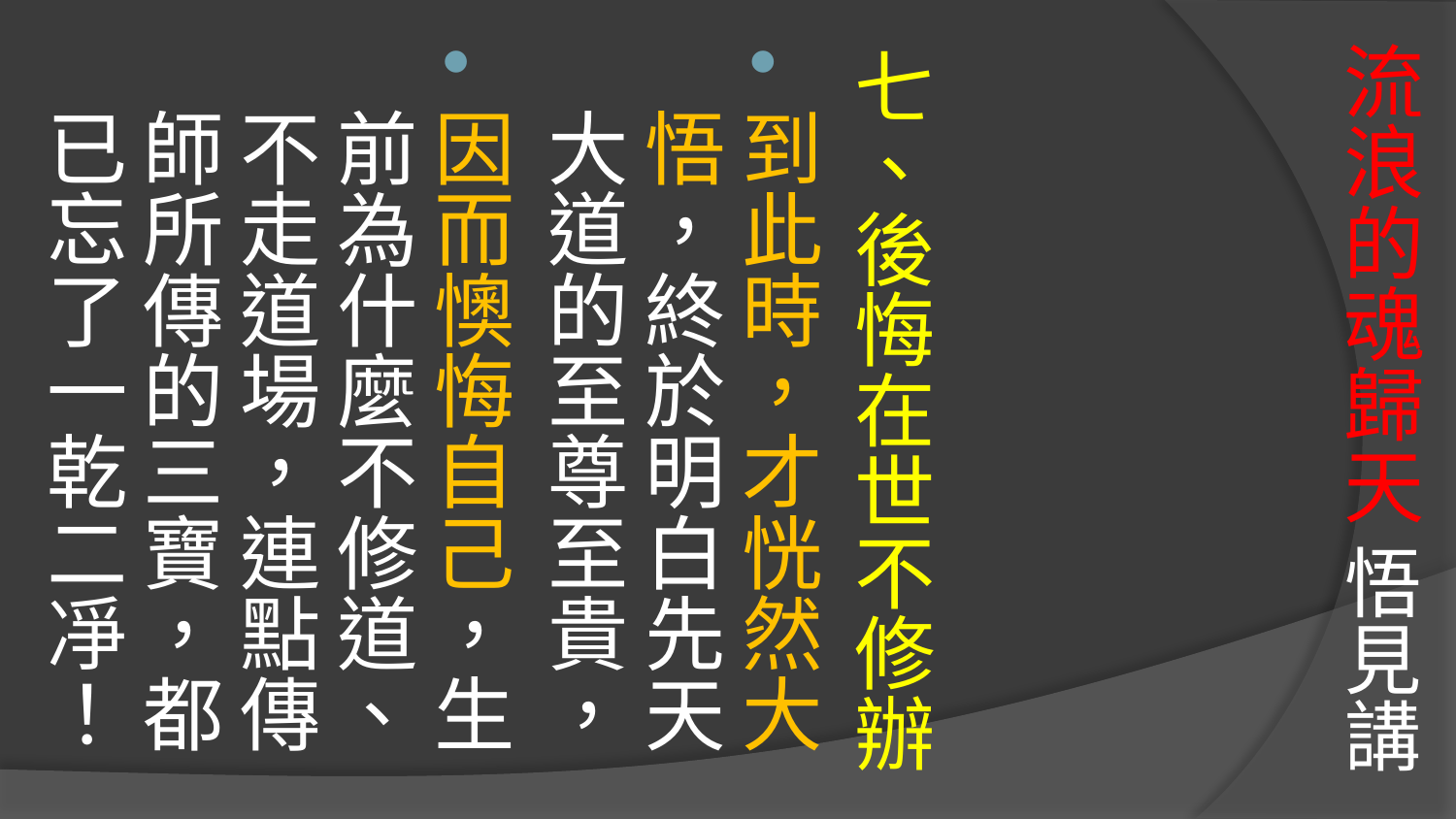

# 流浪的魂歸天 悟見講
七、後悔在世不修辦
到此時，才恍然大悟，終於明白先天大道的至尊至貴，
因而懊悔自己，生前為什麼不修道、不走道場，連點傳師所傳的三寶，都已忘了一乾二凈！